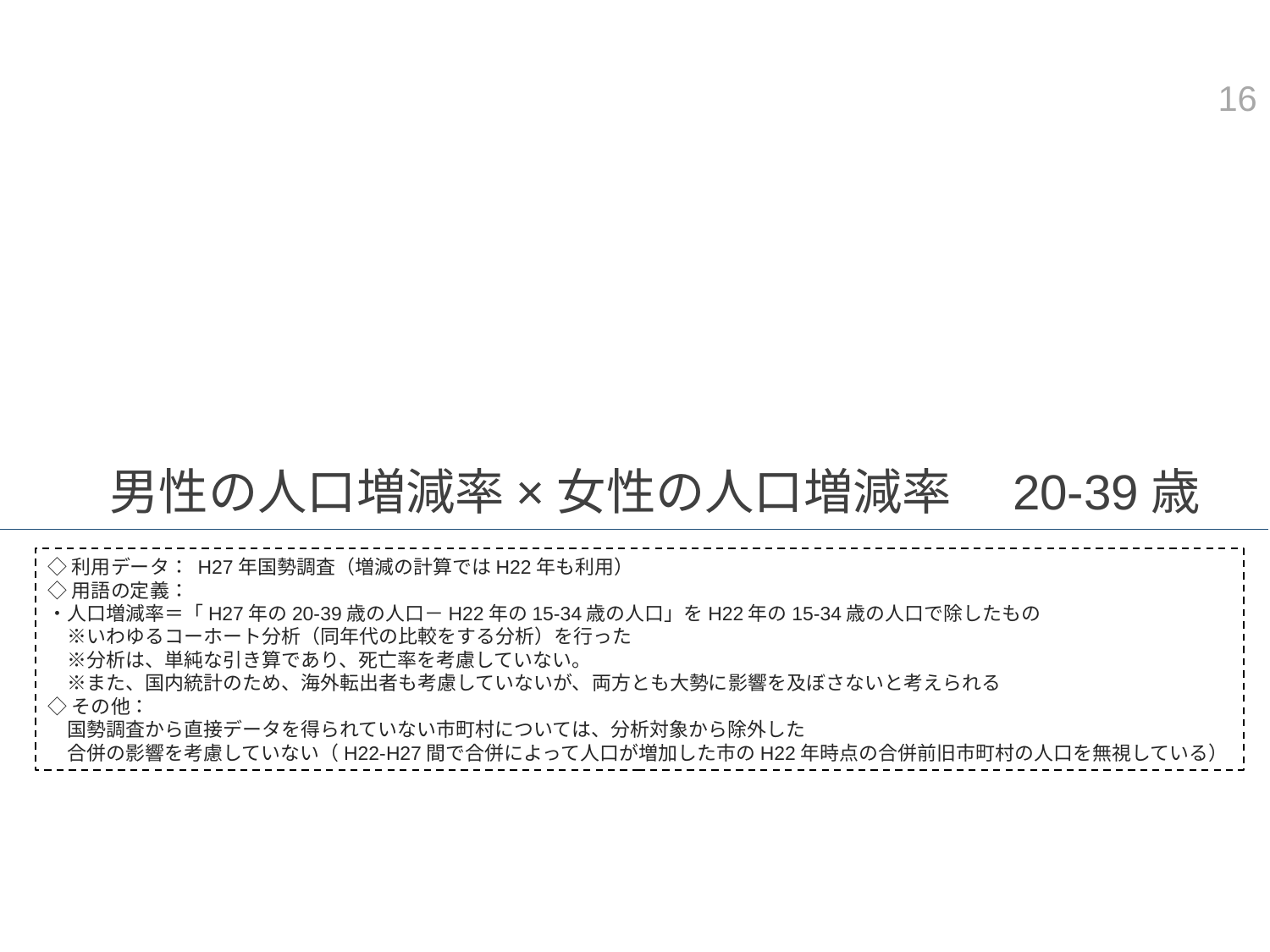

16
# 男性の人口増減率×女性の人口増減率　20-39歳
◇利用データ： H27年国勢調査（増減の計算ではH22年も利用）
◇用語の定義：
・人口増減率＝「H27年の20-39歳の人口－H22年の15-34歳の人口」をH22年の15-34歳の人口で除したもの
　※いわゆるコーホート分析（同年代の比較をする分析）を行った
　※分析は、単純な引き算であり、死亡率を考慮していない。
　※また、国内統計のため、海外転出者も考慮していないが、両方とも大勢に影響を及ぼさないと考えられる
◇その他：
　国勢調査から直接データを得られていない市町村については、分析対象から除外した
　合併の影響を考慮していない（H22-H27間で合併によって人口が増加した市のH22年時点の合併前旧市町村の人口を無視している）